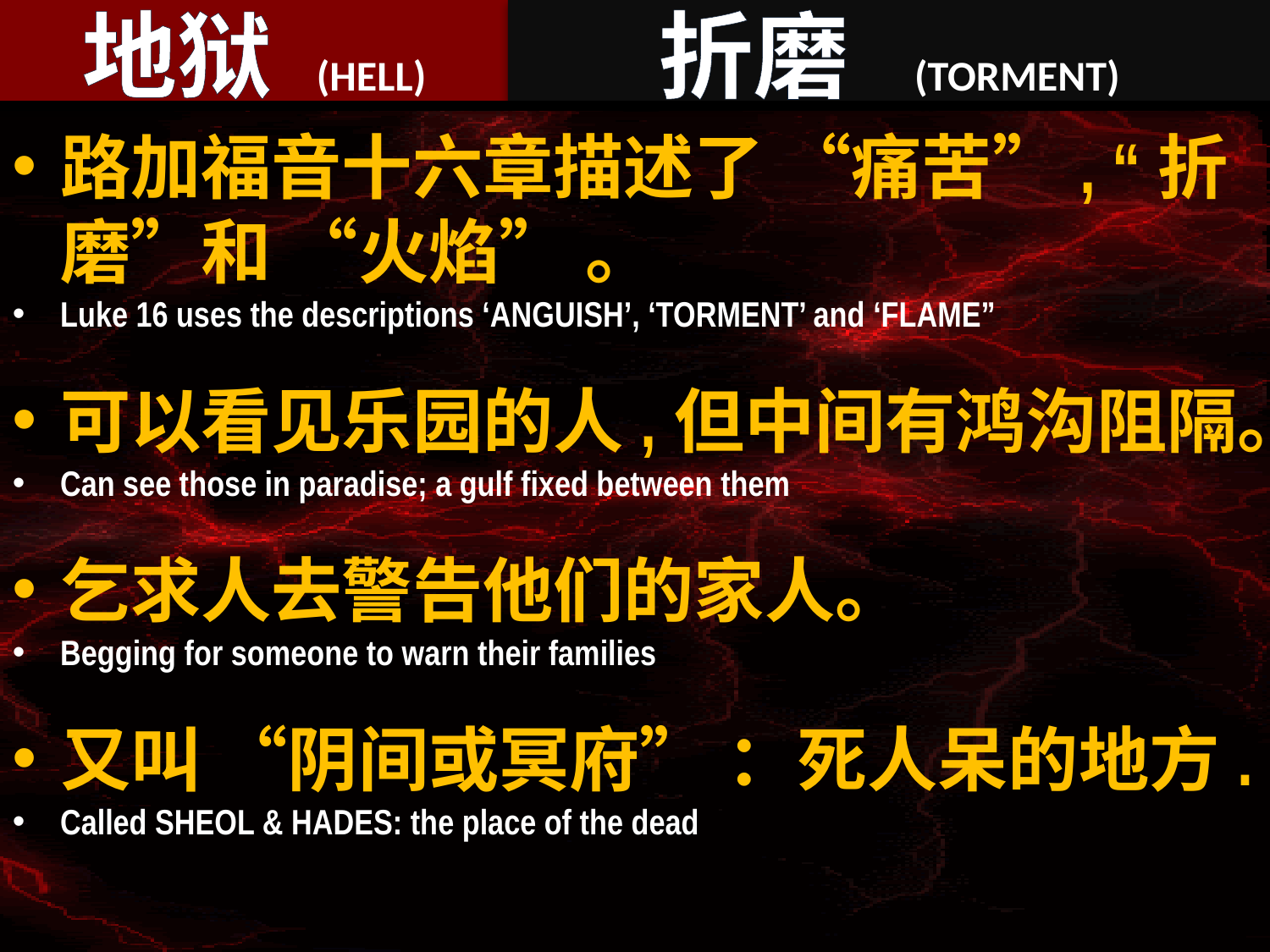

地狱 (HELL)
折磨  (TORMENT)
路加福音十六章描述了 “痛苦”, “折磨”和 “火焰” 。
Luke 16 uses the descriptions ‘ANGUISH’, ‘TORMENT’ and ‘FLAME”

可以看见乐园的人,但中间有鸿沟阻隔。
Can see those in paradise; a gulf fixed between them

乞求人去警告他们的家人。
Begging for someone to warn their families

又叫 “阴间或冥府” ：死人呆的地方.
Called SHEOL & HADES: the place of the dead